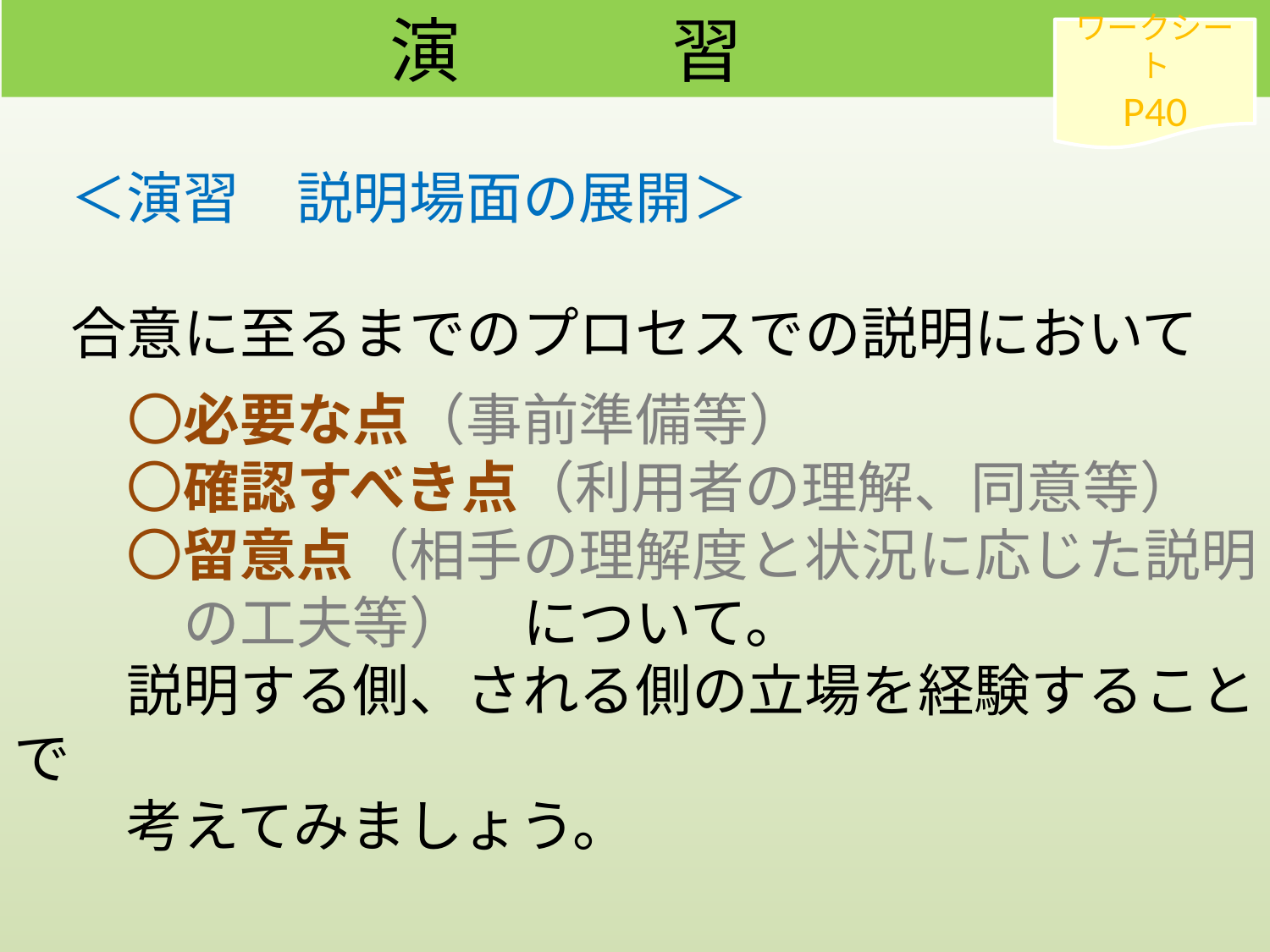

演　　　習
ワークシート
P40
　＜演習　説明場面の展開＞

　合意に至るまでのプロセスでの説明において

　　〇必要な点（事前準備等）
　　〇確認すべき点（利用者の理解、同意等）
　　〇留意点（相手の理解度と状況に応じた説明
　　　の工夫等）　について。
　　説明する側、される側の立場を経験することで
　　考えてみましょう。